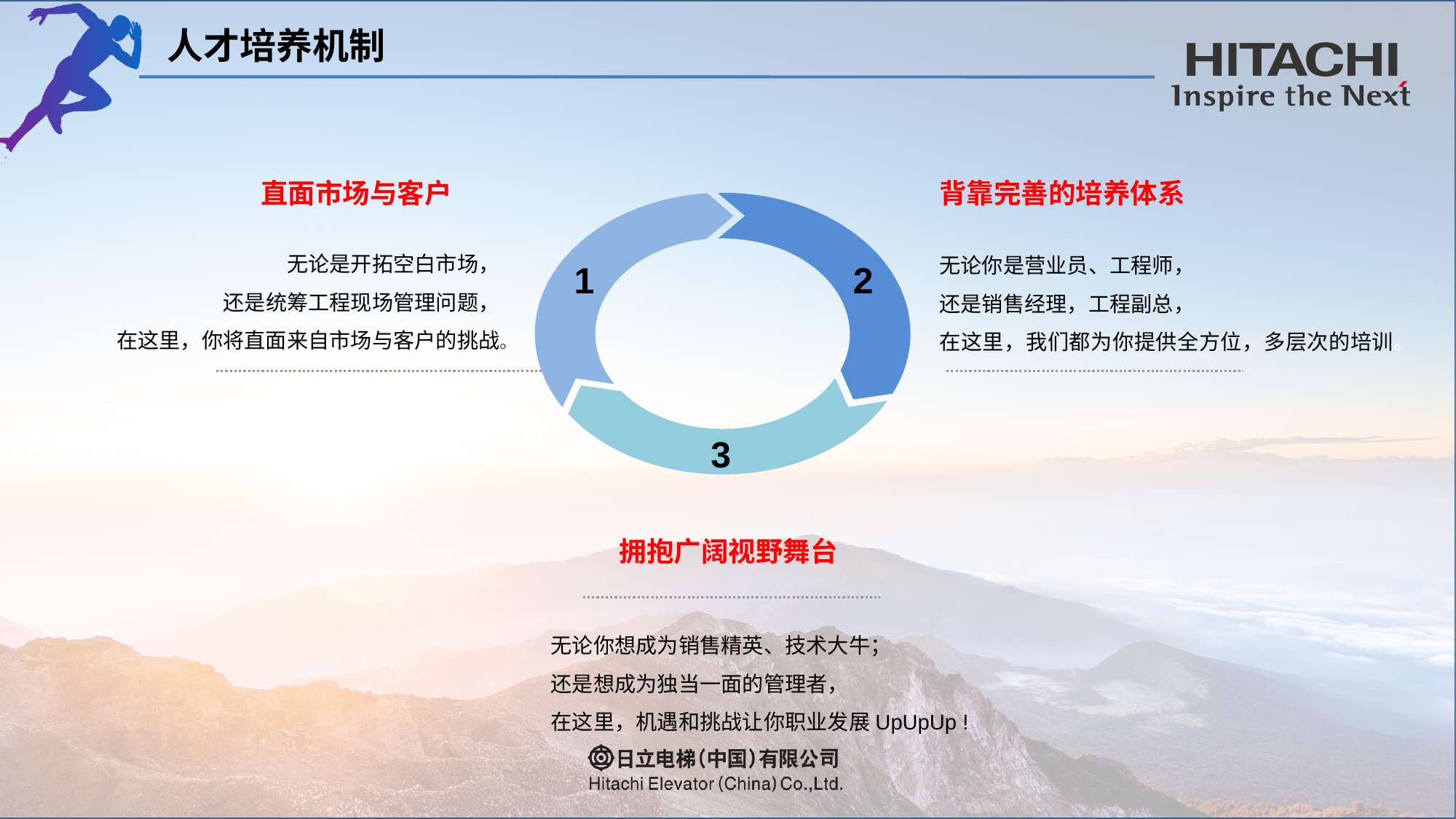

人才培养机制
直面市场与客户
背靠完善的培养体系

1
2

3
无论是开拓空白市场，
还是统筹工程现场管理问题，
在这里，你将直面来自市场与客户的挑战。
无论你是营业员、工程师，
还是销售经理，工程副总，
在这里，我们都为你提供全方位，多层次的培训。

拥抱广阔视野舞台
无论你想成为销售精英、技术大牛；
还是想成为独当一面的管理者，
在这里，机遇和挑战让你职业发展UpUpUp !